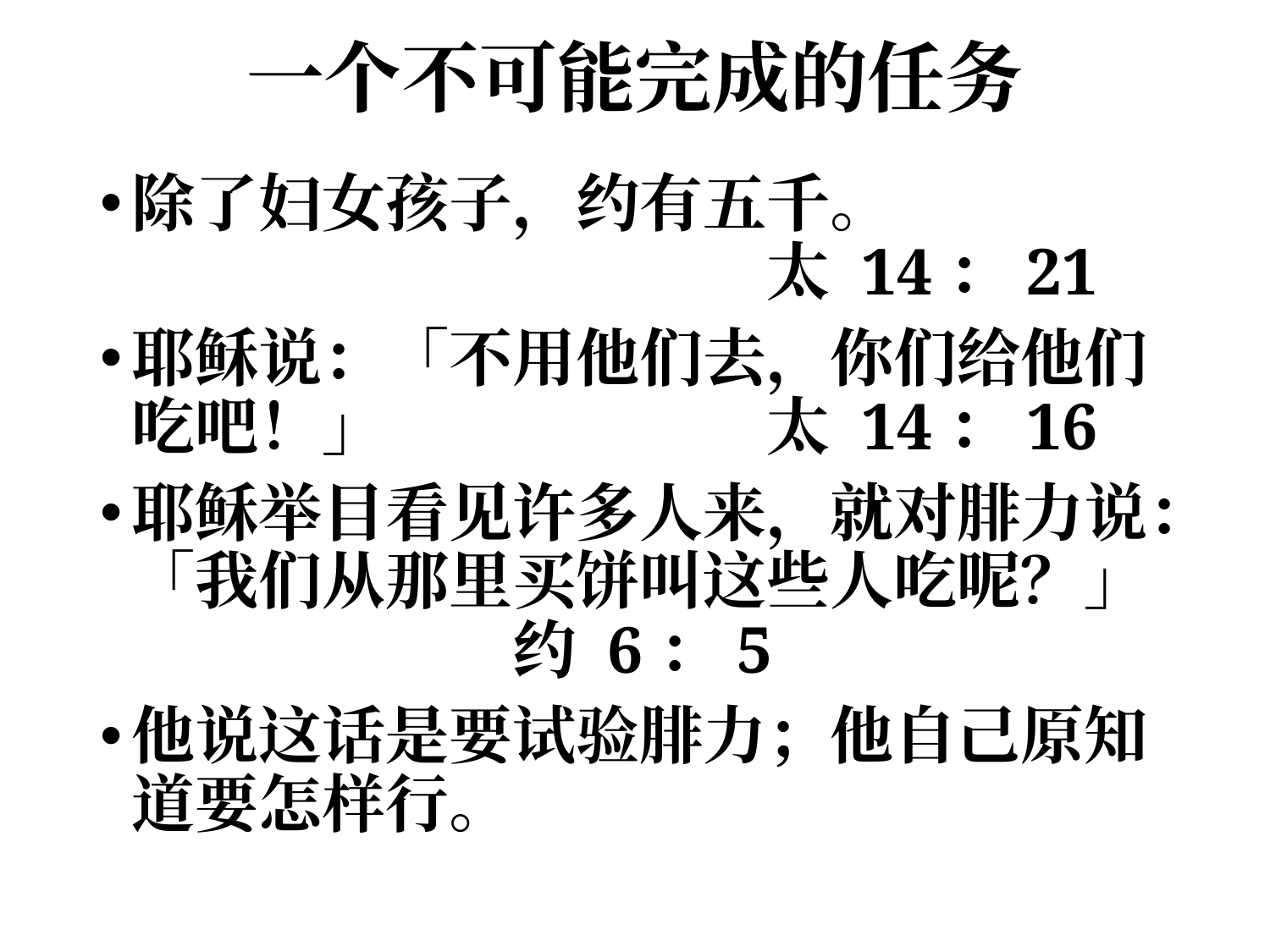

# 一个不可能完成的任务
除了妇女孩子，约有五千。							太 14：21
耶稣说：「不用他们去，你们给他们吃吧！」 			太 14：16
耶稣举目看见许多人来，就对腓力说：「我们从那里买饼叫这些人吃呢？」 			约 6：5
他说这话是要试验腓力；他自己原知道要怎样行。